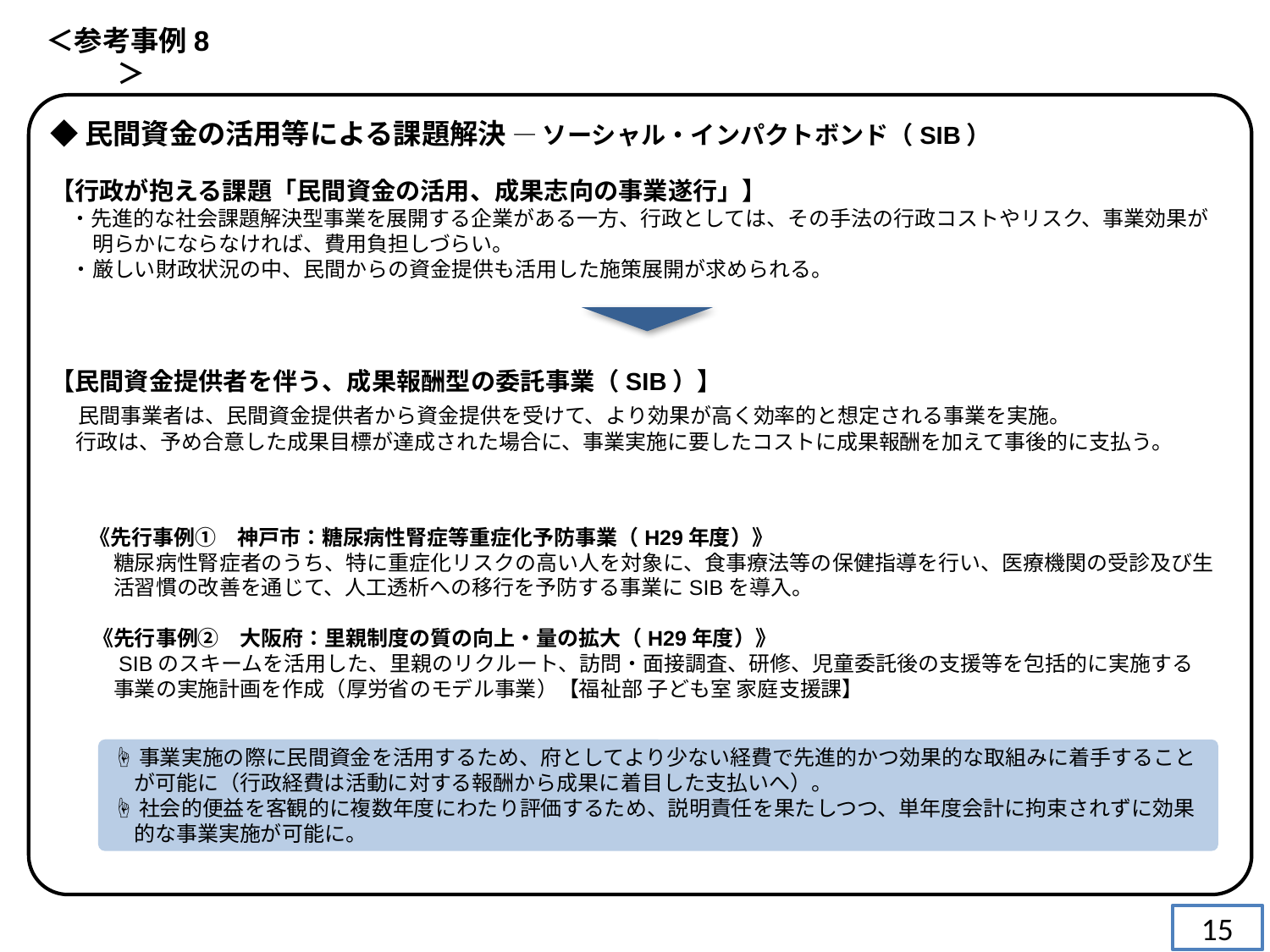

＜参考事例8＞
◆民間資金の活用等による課題解決 ― ソーシャル・インパクトボンド（SIB）

【行政が抱える課題「民間資金の活用、成果志向の事業遂行」】
　・先進的な社会課題解決型事業を展開する企業がある一方、行政としては、その手法の行政コストやリスク、事業効果が
　　明らかにならなければ、費用負担しづらい。
　・厳しい財政状況の中、民間からの資金提供も活用した施策展開が求められる。

【民間資金提供者を伴う、成果報酬型の委託事業（SIB）】
　民間事業者は、民間資金提供者から資金提供を受けて、より効果が高く効率的と想定される事業を実施。
　 行政は、予め合意した成果目標が達成された場合に、事業実施に要したコストに成果報酬を加えて事後的に支払う。

　　《先行事例①　神戸市：糖尿病性腎症等重症化予防事業（H29年度）》
　　　糖尿病性腎症者のうち、特に重症化リスクの高い人を対象に、食事療法等の保健指導を行い、医療機関の受診及び生
　　　活習慣の改善を通じて、人工透析への移行を予防する事業にSIBを導入。

　　《先行事例②　大阪府：里親制度の質の向上・量の拡大（H29年度）》
　　　SIBのスキームを活用した、里親のリクルート、訪問・面接調査、研修、児童委託後の支援等を包括的に実施する
　　　事業の実施計画を作成（厚労省のモデル事業）【福祉部 子ども室 家庭支援課】

☝事業実施の際に民間資金を活用するため、府としてより少ない経費で先進的かつ効果的な取組みに着手すること
　が可能に（行政経費は活動に対する報酬から成果に着目した支払いへ）。
☝社会的便益を客観的に複数年度にわたり評価するため、説明責任を果たしつつ、単年度会計に拘束されずに効果
　的な事業実施が可能に。
15